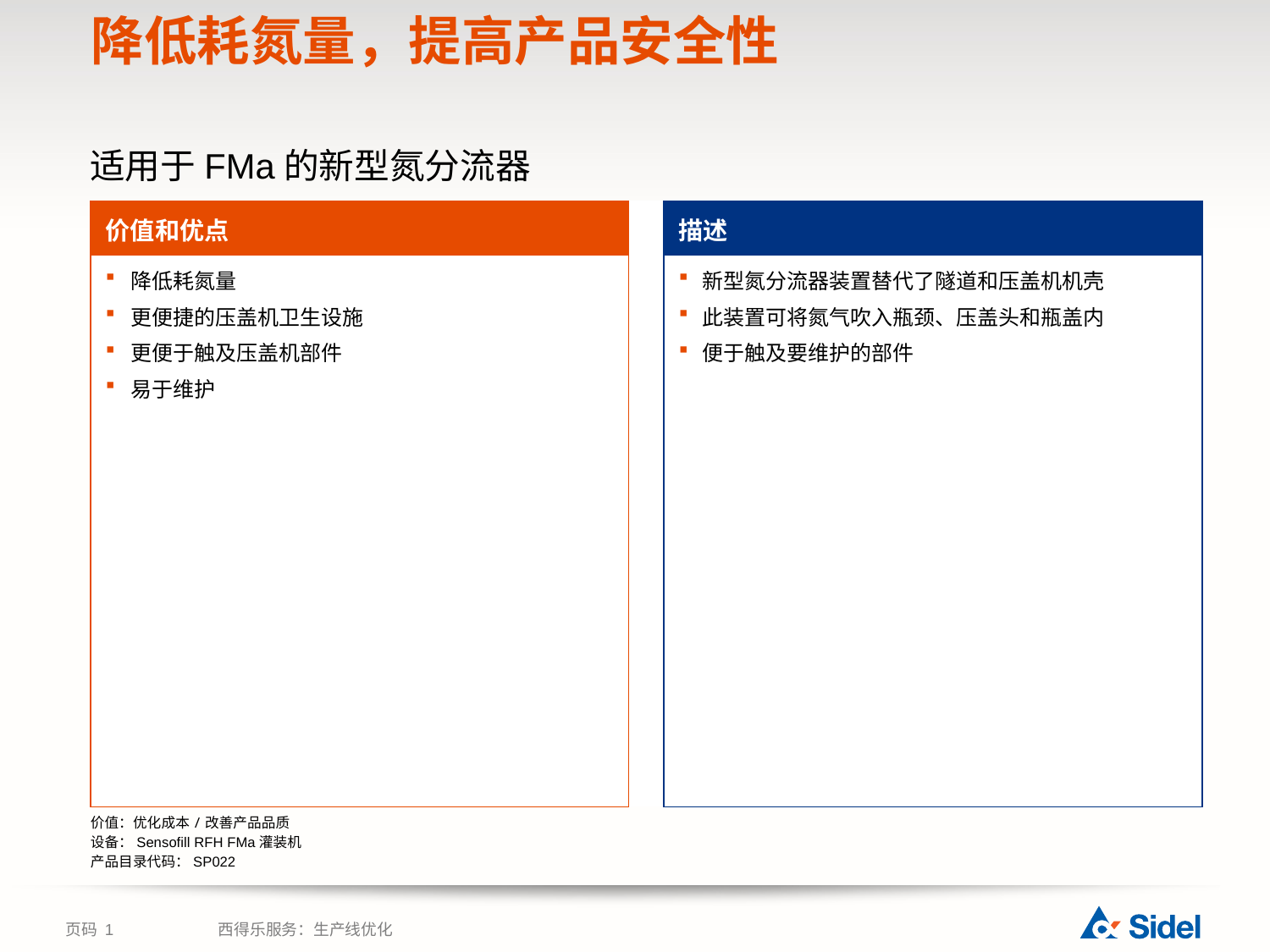

# 降低耗氮量，提高产品安全性
适用于FMa的新型氮分流器
| 价值和优点 |  | 描述 |
| --- | --- | --- |
| 降低耗氮量 更便捷的压盖机卫生设施 更便于触及压盖机部件 易于维护 |  | 新型氮分流器装置替代了隧道和压盖机机壳 此装置可将氮气吹入瓶颈、压盖头和瓶盖内 便于触及要维护的部件 |
价值：优化成本/改善产品品质
设备：Sensofill RFH FMa灌装机
产品目录代码：SP022